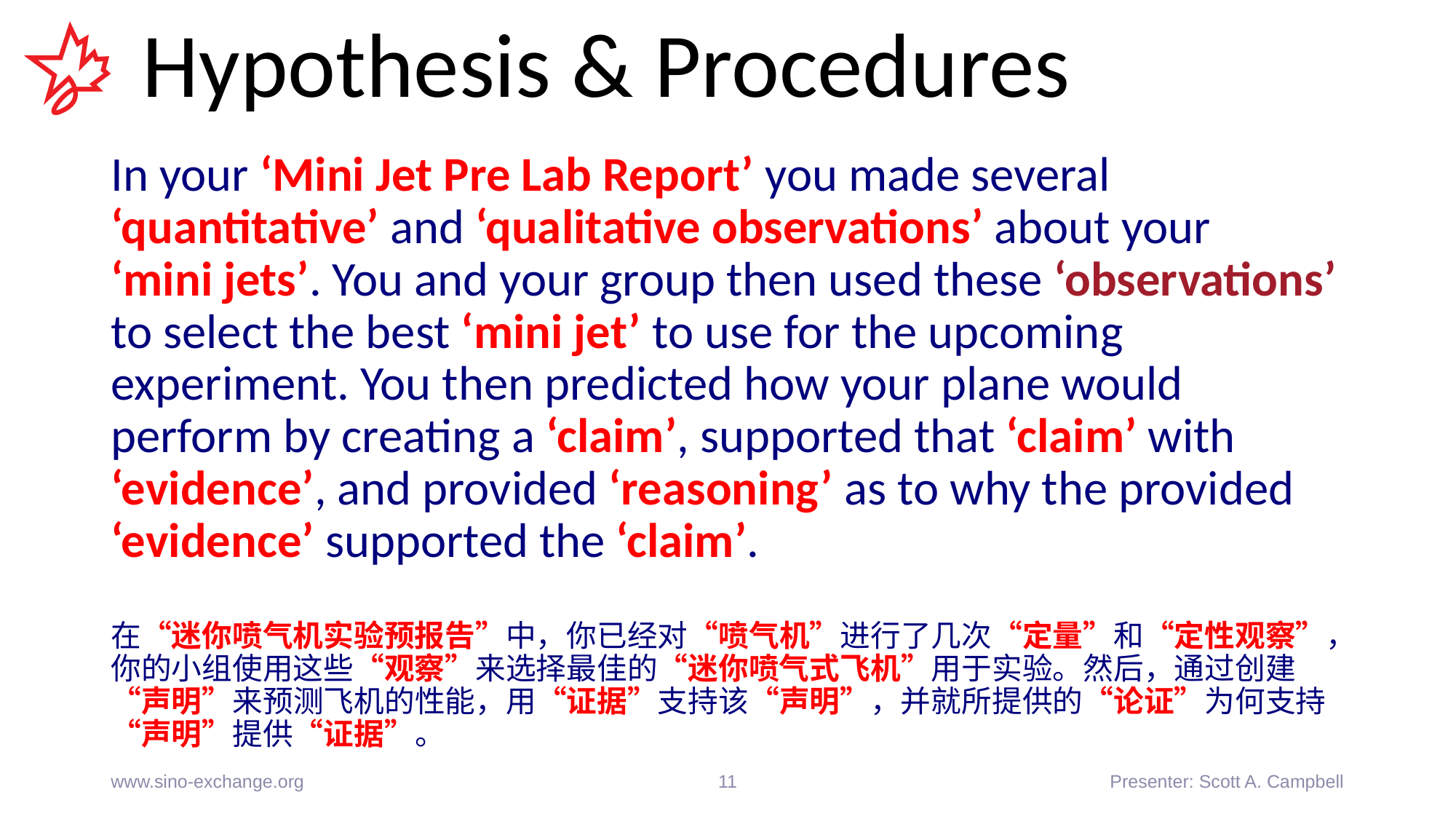

# Hypothesis & Procedures
In your ‘Mini Jet Pre Lab Report’ you made several ‘quantitative’ and ‘qualitative observations’ about your
‘mini jets’. You and your group then used these ‘observations’ to select the best ‘mini jet’ to use for the upcoming experiment. You then predicted how your plane would perform by creating a ‘claim’, supported that ‘claim’ with ‘evidence’, and provided ‘reasoning’ as to why the provided ‘evidence’ supported the ‘claim’.
在“迷你喷气机实验预报告”中，你已经对“喷气机”进行了几次“定量”和“定性观察”，你的小组使用这些“观察”来选择最佳的“迷你喷气式飞机”用于实验。然后，通过创建“声明”来预测飞机的性能，用“证据”支持该“声明”，并就所提供的“论证”为何支持“声明”提供“证据”。
www.sino-exchange.org
11
Presenter: Scott A. Campbell